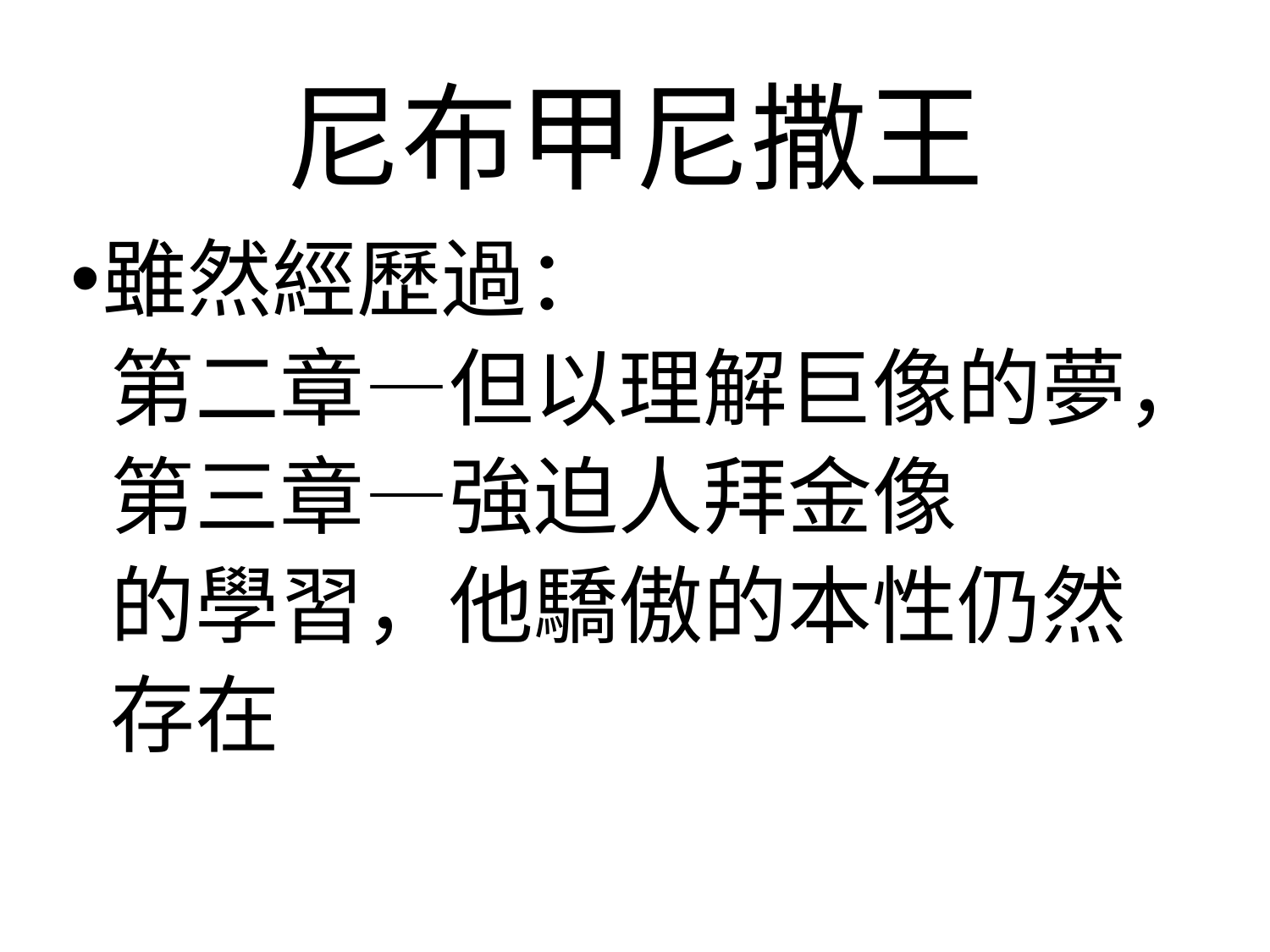

# 尼布甲尼撒王
雖然經歷過：
 第二章—但以理解巨像的夢，
 第三章—強迫人拜金像
 的學習，他驕傲的本性仍然
 存在